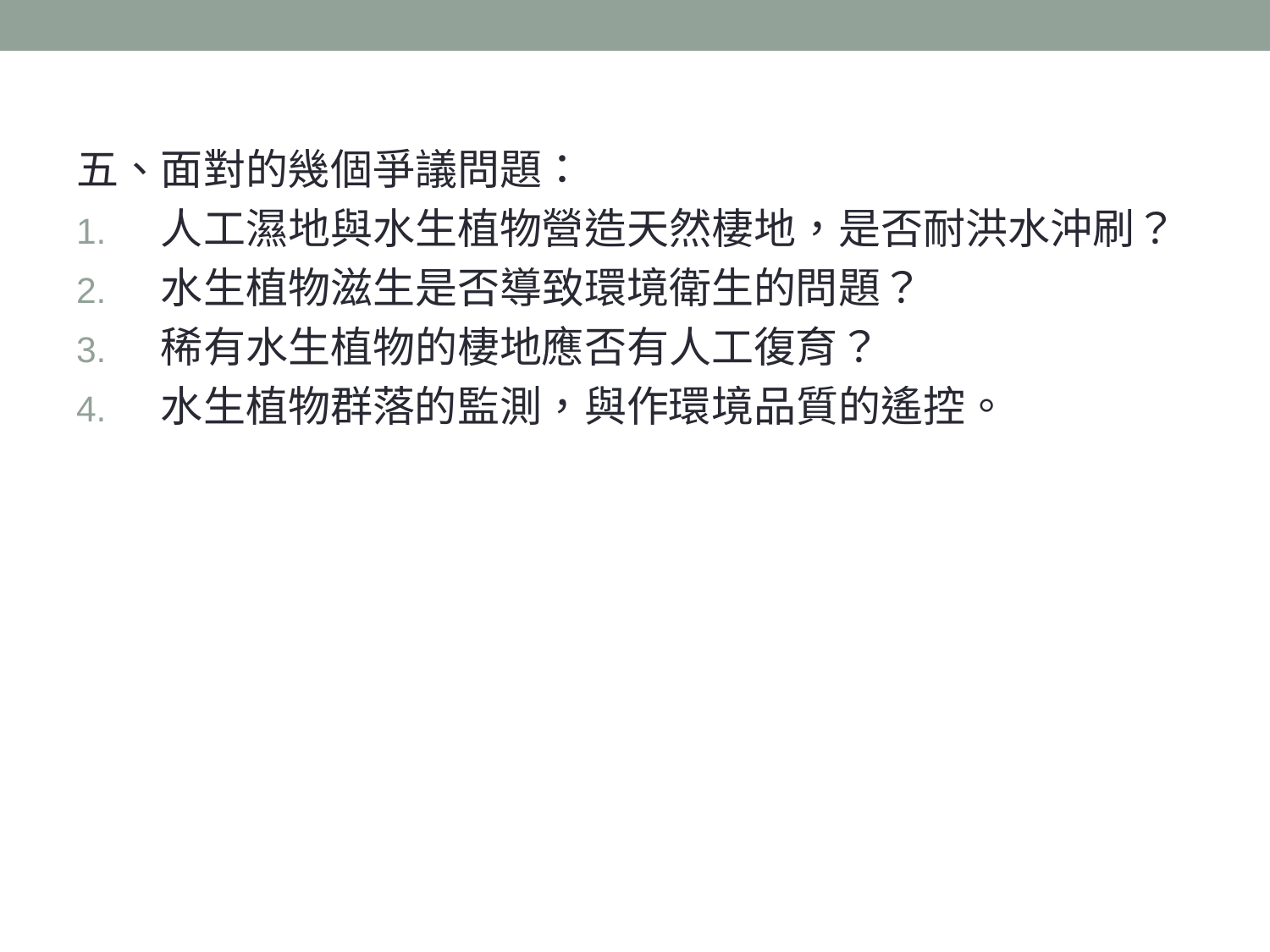

五、面對的幾個爭議問題：
人工濕地與水生植物營造天然棲地，是否耐洪水沖刷？
水生植物滋生是否導致環境衛生的問題？
稀有水生植物的棲地應否有人工復育？
水生植物群落的監測，與作環境品質的遙控。